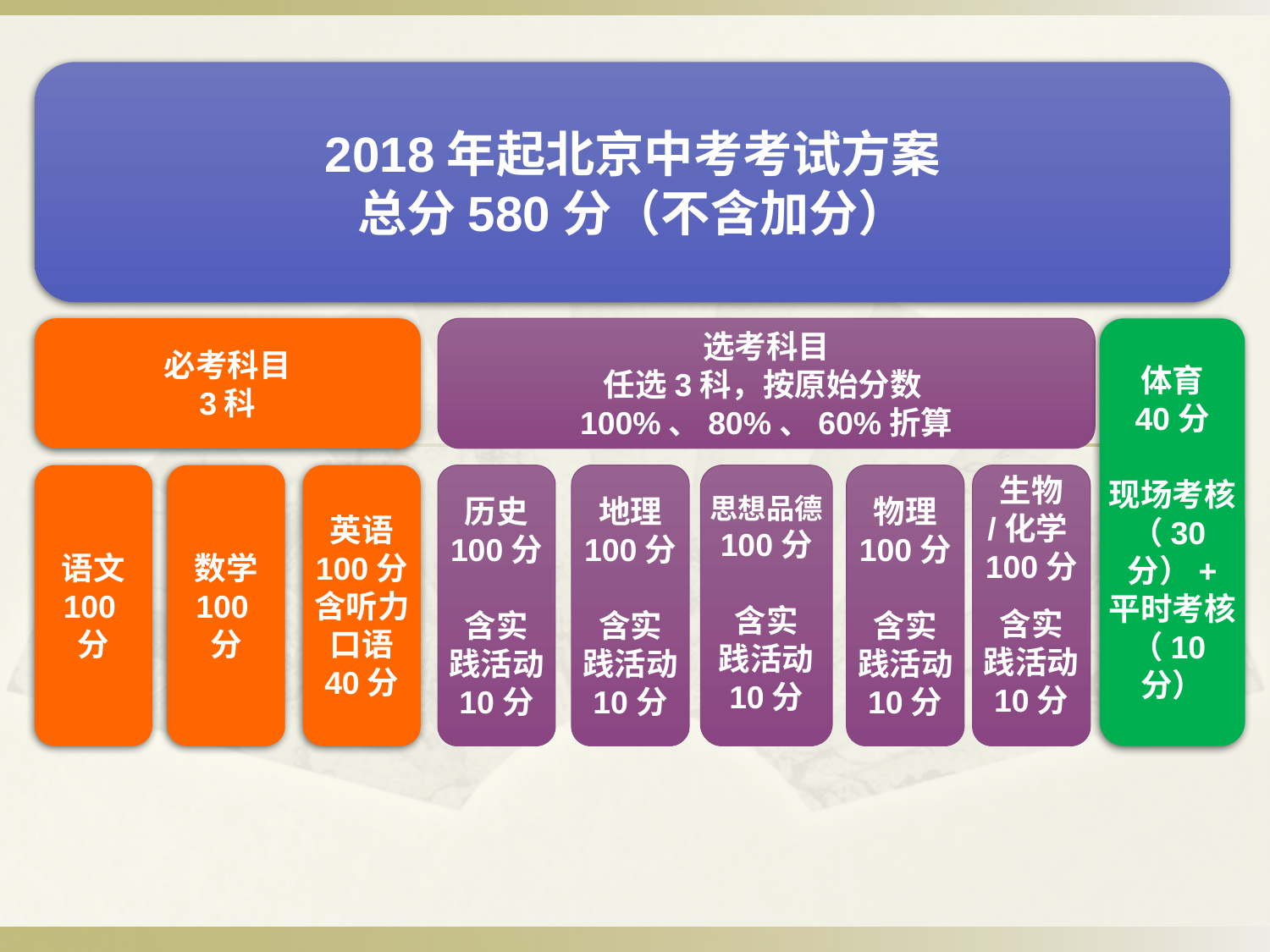

2018年起北京中考考试方案
总分580分（不含加分）
必考科目
3科
选考科目
任选3科，按原始分数100%、80%、60%折算
体育
40分

现场考核
（30分）+
平时考核
（10分）
语文
100分
数学
100分
英语
100分
含听力
口语
40分
历史
100分

含实
践活动
10分
地理
100分

含实
践活动
10分

思想品德
100分

含实
践活动
10分

物理
100分

含实
践活动
10分
生物
/化学100分

含实
践活动
10分